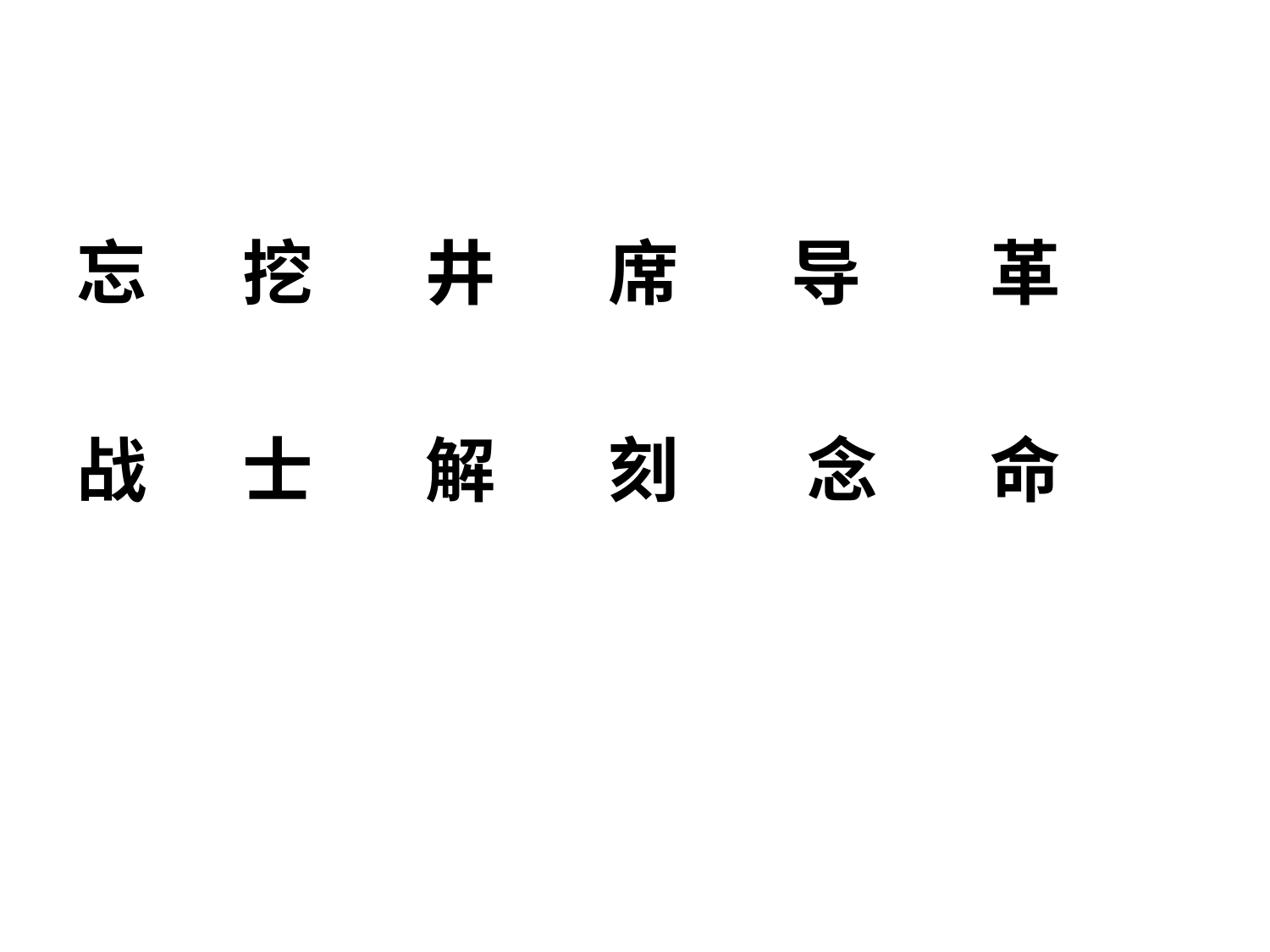

#
忘      挖       井       席       导        革

战      士       解       刻        念       命